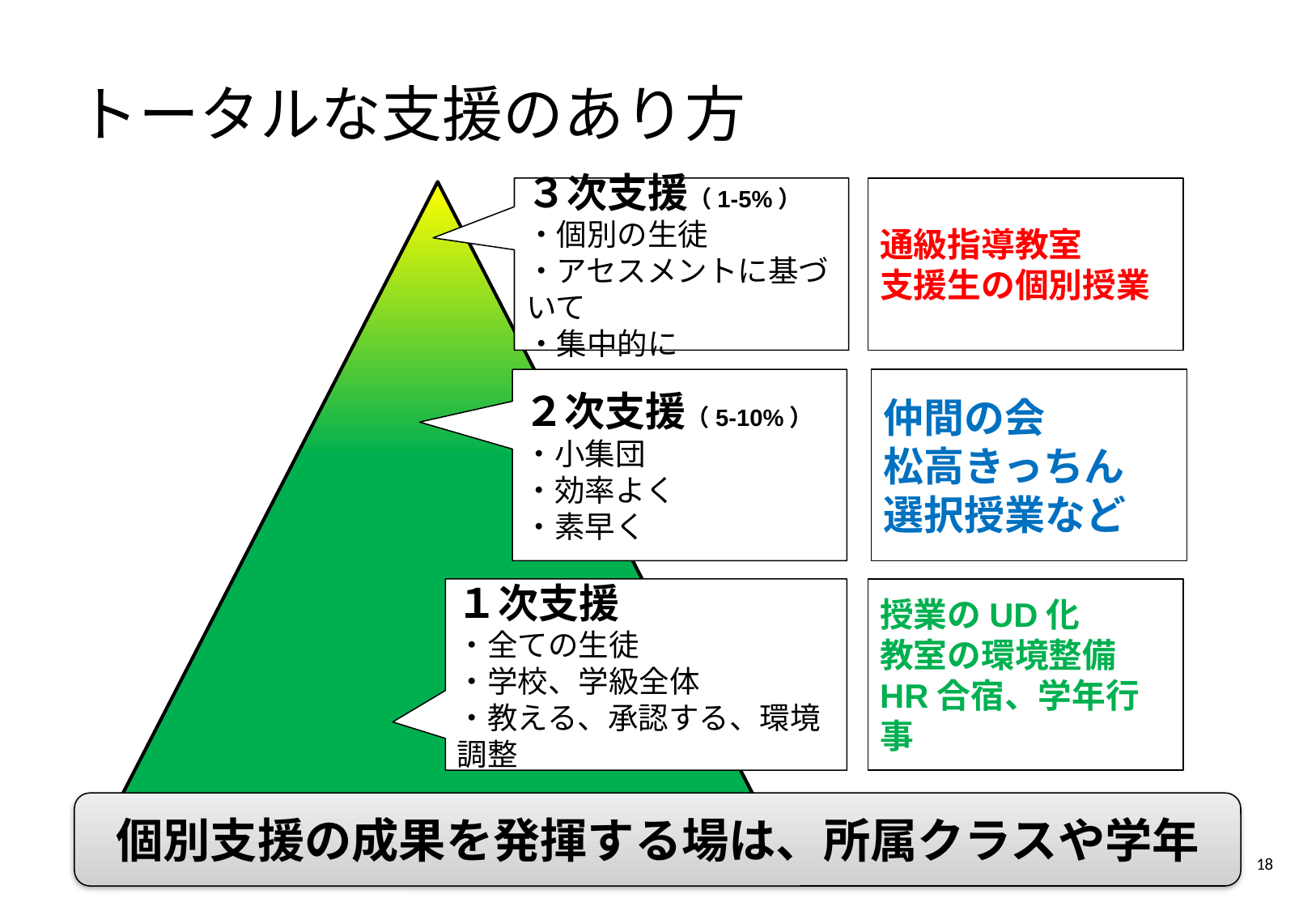

# トータルな支援のあり方
３次支援（1-5%）
・個別の生徒
・アセスメントに基づいて
・集中的に
通級指導教室
支援生の個別授業

２次支援（5-10%）
・小集団
・効率よく
・素早く
仲間の会
松高きっちん
選択授業など
１次支援
・全ての生徒
・学校、学級全体
・教える、承認する、環境調整
授業のUD化
教室の環境整備
HR合宿、学年行事
個別支援の成果を発揮する場は、所属クラスや学年
18